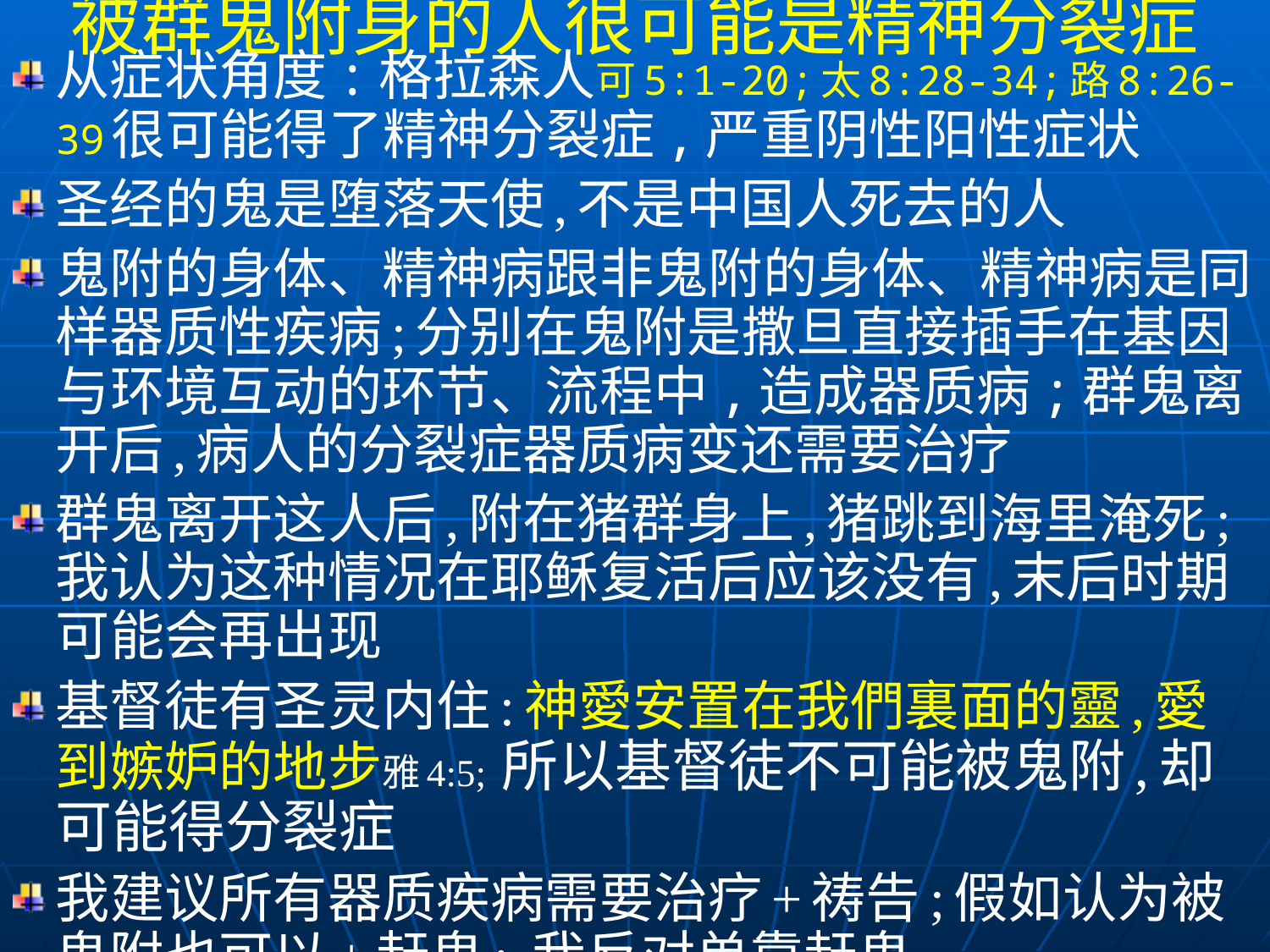

被群鬼附身的人很可能是精神分裂症
从症状角度:格拉森人可5:1-20;太8:28-34;路8:26-39很可能得了精神分裂症,严重阴性阳性症状
圣经的鬼是堕落天使,不是中国人死去的人
鬼附的身体、精神病跟非鬼附的身体、精神病是同样器质性疾病;分别在鬼附是撒旦直接插手在基因与环境互动的环节、流程中,造成器质病;群鬼离开后,病人的分裂症器质病变还需要治疗
群鬼离开这人后,附在猪群身上,猪跳到海里淹死;我认为这种情况在耶稣复活后应该没有,末后时期可能会再出现
基督徒有圣灵内住:神愛安置在我們裏面的靈,愛到嫉妒的地步雅4:5; 所以基督徒不可能被鬼附,却可能得分裂症
我建议所有器质疾病需要治疗+祷告;假如认为被鬼附也可以+赶鬼; 我反对单靠赶鬼